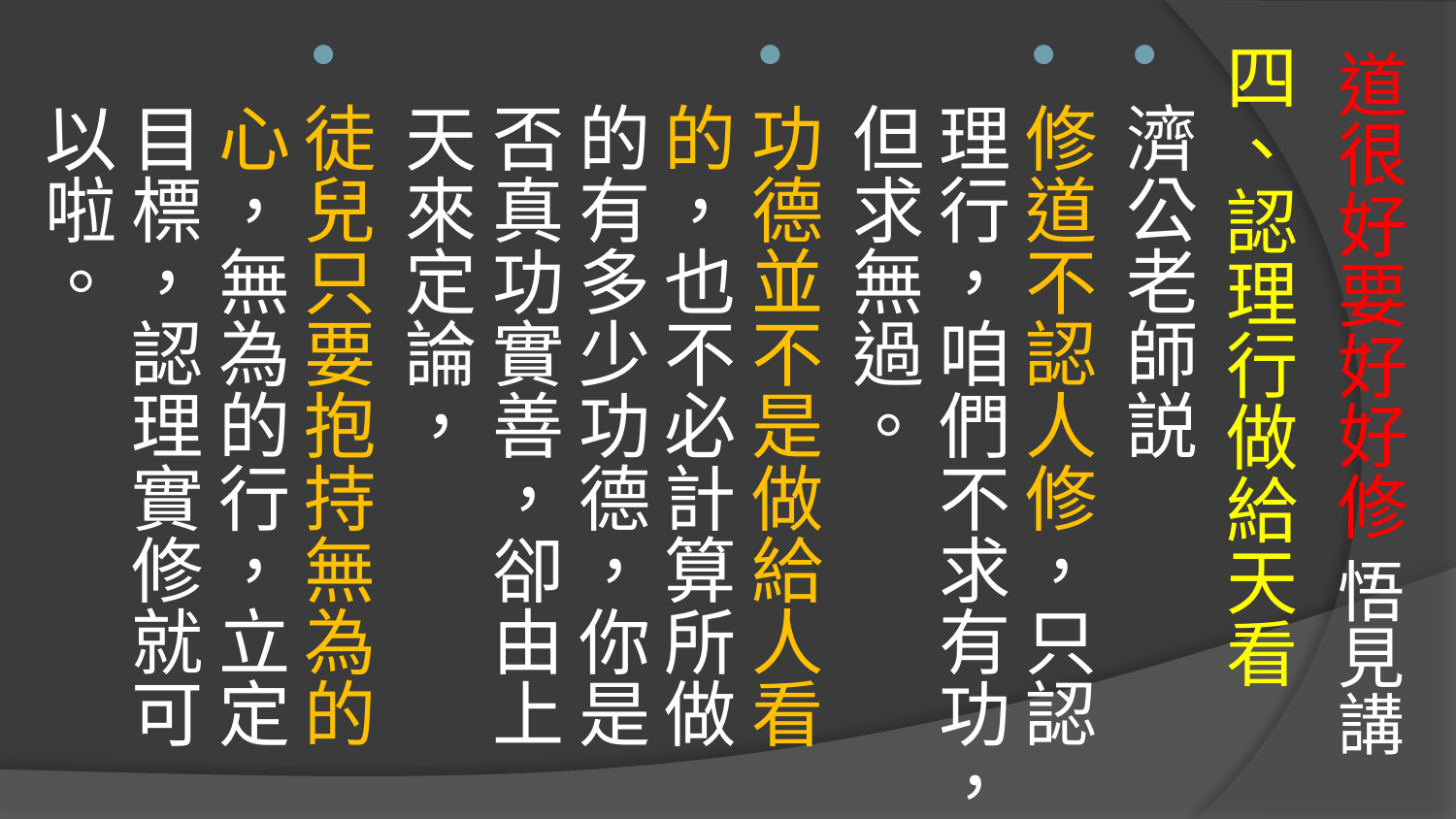

# 道很好要好好修 悟見講
四、認理行做給天看
濟公老師説
修道不認人修，只認理行，咱們不求有功，但求無過。
功德並不是做給人看的，也不必計算所做的有多少功德，你是否真功實善，卻由上天來定論，
徒兒只要抱持無為的心，無為的行，立定目標，認理實修就可以啦。